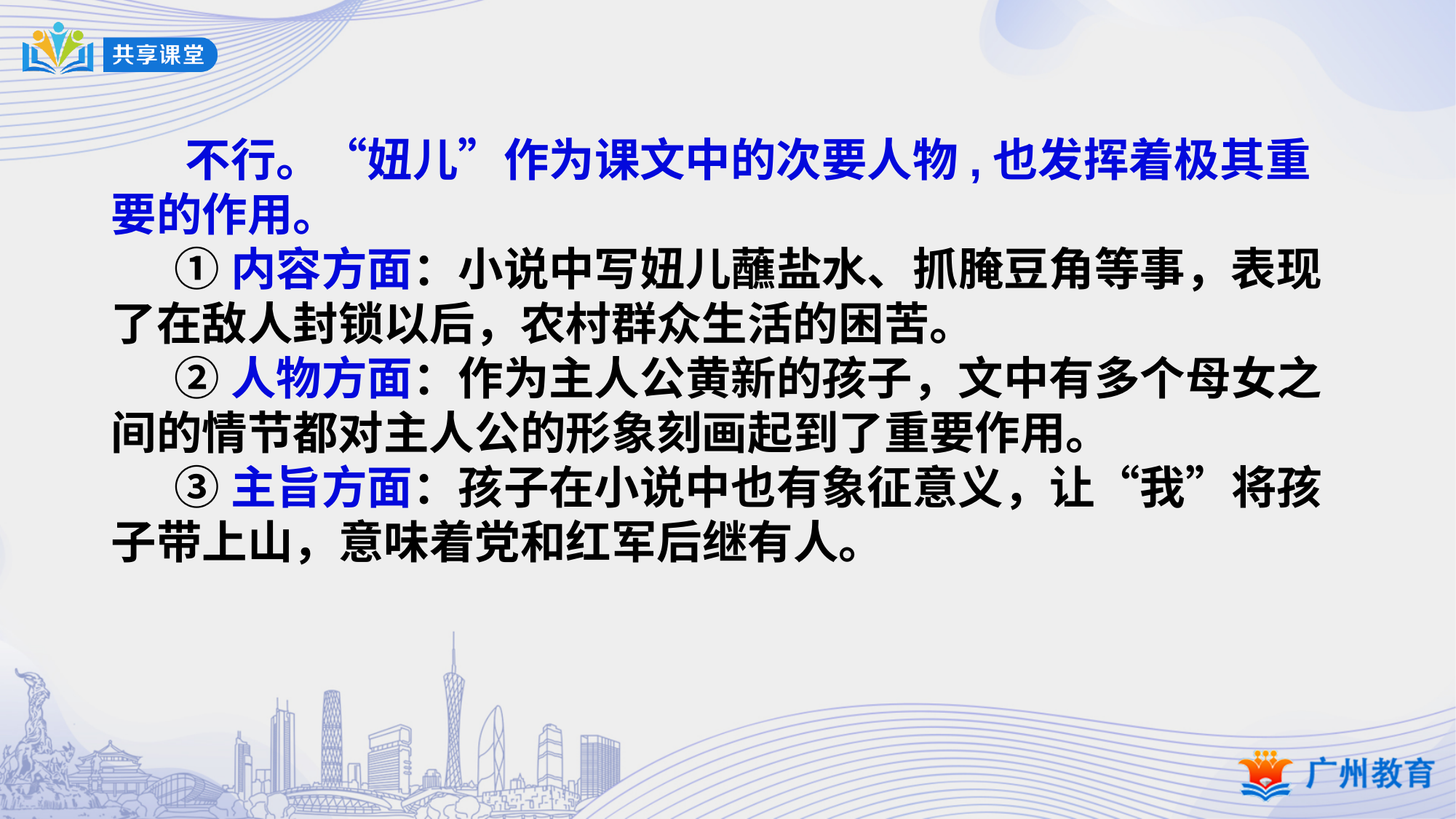

不行。“妞儿”作为课文中的次要人物,也发挥着极其重要的作用。
  ①内容方面：小说中写妞儿蘸盐水、抓腌豆角等事，表现了在敌人封锁以后，农村群众生活的困苦。
  ②人物方面：作为主人公黄新的孩子，文中有多个母女之间的情节都对主人公的形象刻画起到了重要作用。
  ③主旨方面：孩子在小说中也有象征意义，让“我”将孩子带上山，意味着党和红军后继有人。